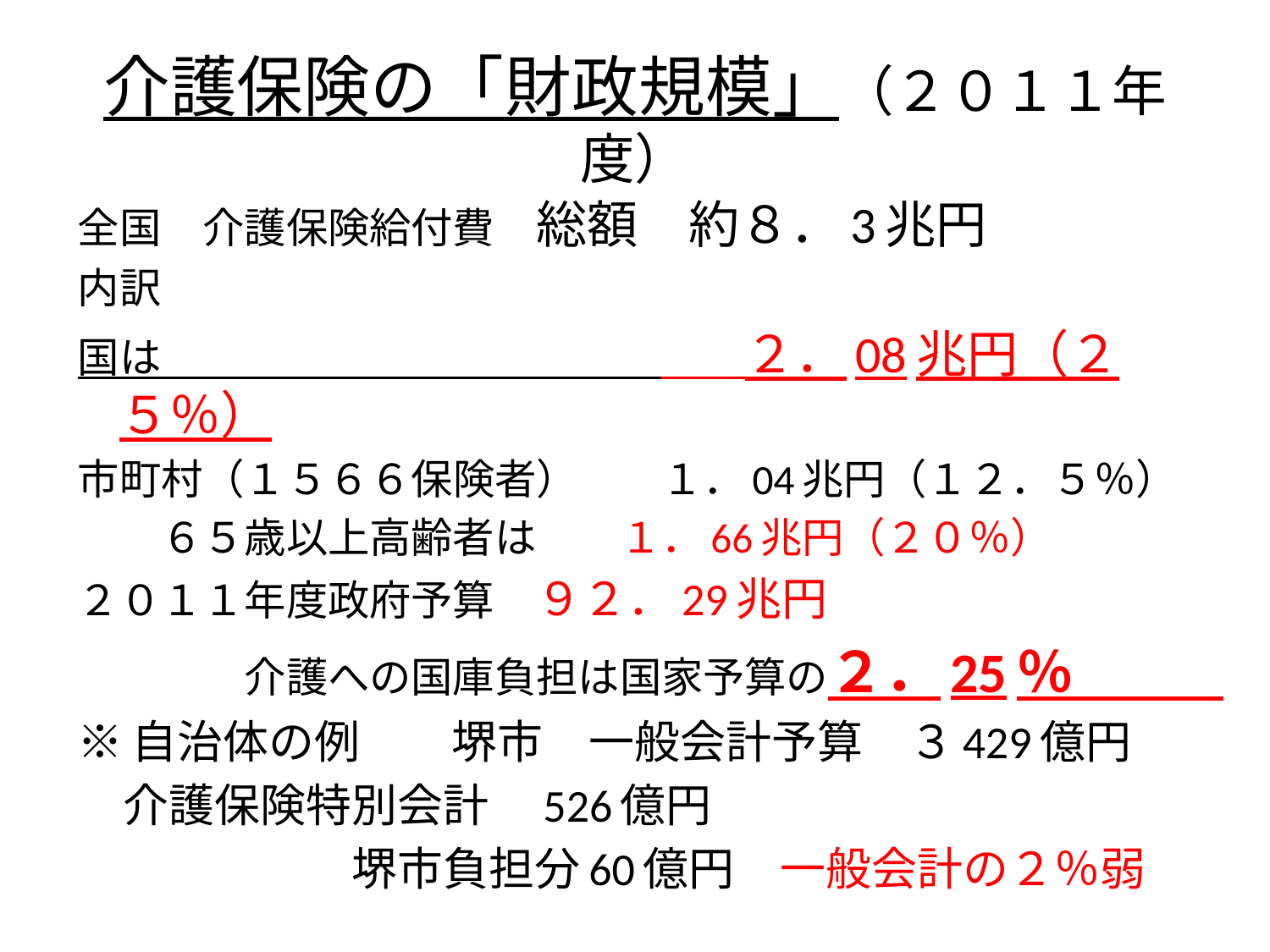

# 介護保険の「財政規模」（２０１１年度）
全国　介護保険給付費　総額　約８．3兆円
内訳
国は　　　　　　　　　　　　　　２．08兆円（２５％）
市町村（１５６６保険者）　　１．04兆円（１２．５％）
　　６５歳以上高齢者は　　１．66兆円（２０％）
２０１１年度政府予算　９２．29兆円
　　　　介護への国庫負担は国家予算の２．25％
※自治体の例　　堺市　一般会計予算　３429億円
　介護保険特別会計　526億円
　　　　　　堺市負担分60億円　一般会計の２％弱